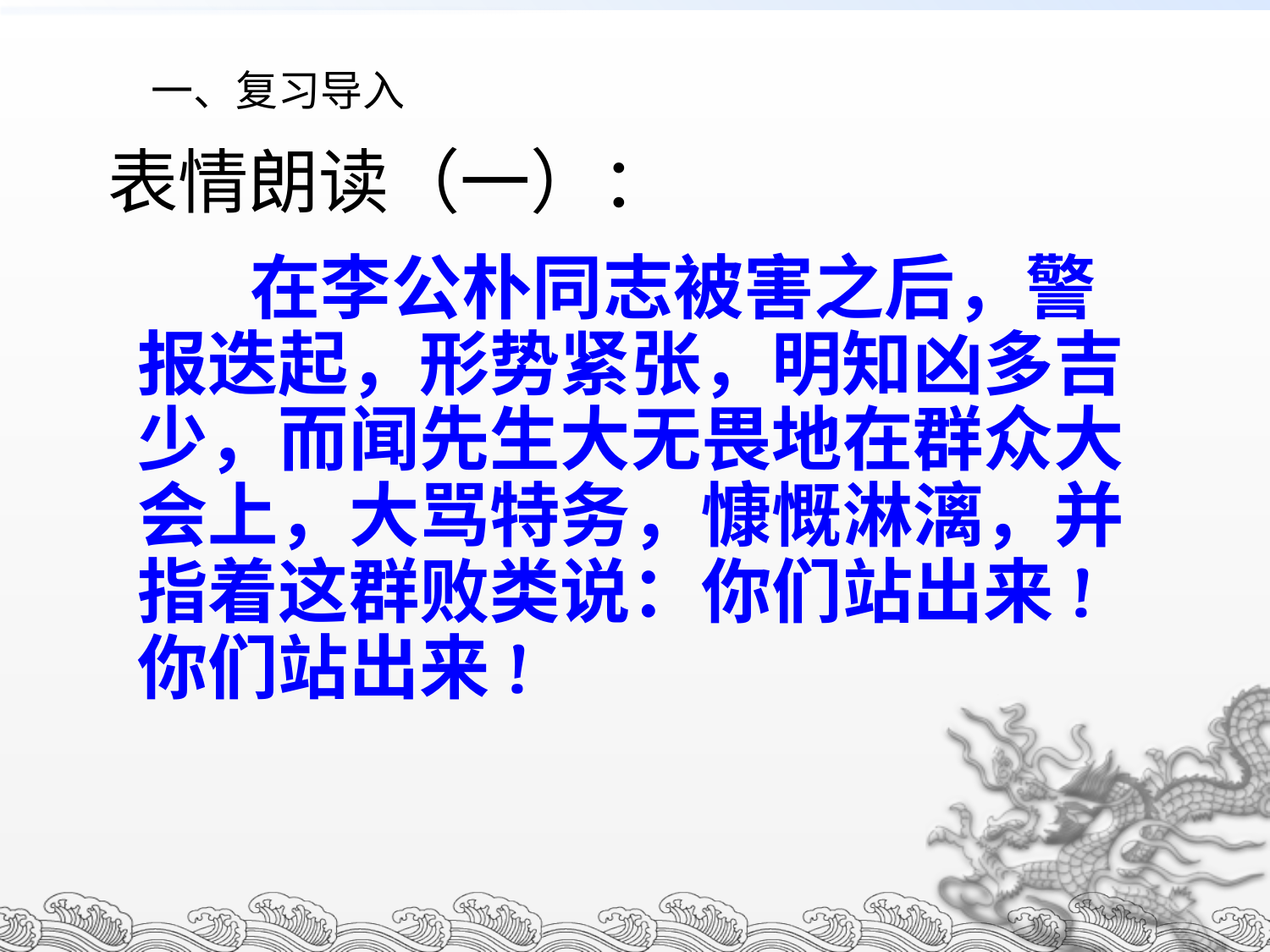

一、复习导入
# 表情朗读（一）：
　　在李公朴同志被害之后，警报迭起，形势紧张，明知凶多吉少，而闻先生大无畏地在群众大会上，大骂特务，慷慨淋漓，并指着这群败类说：你们站出来!你们站出来!